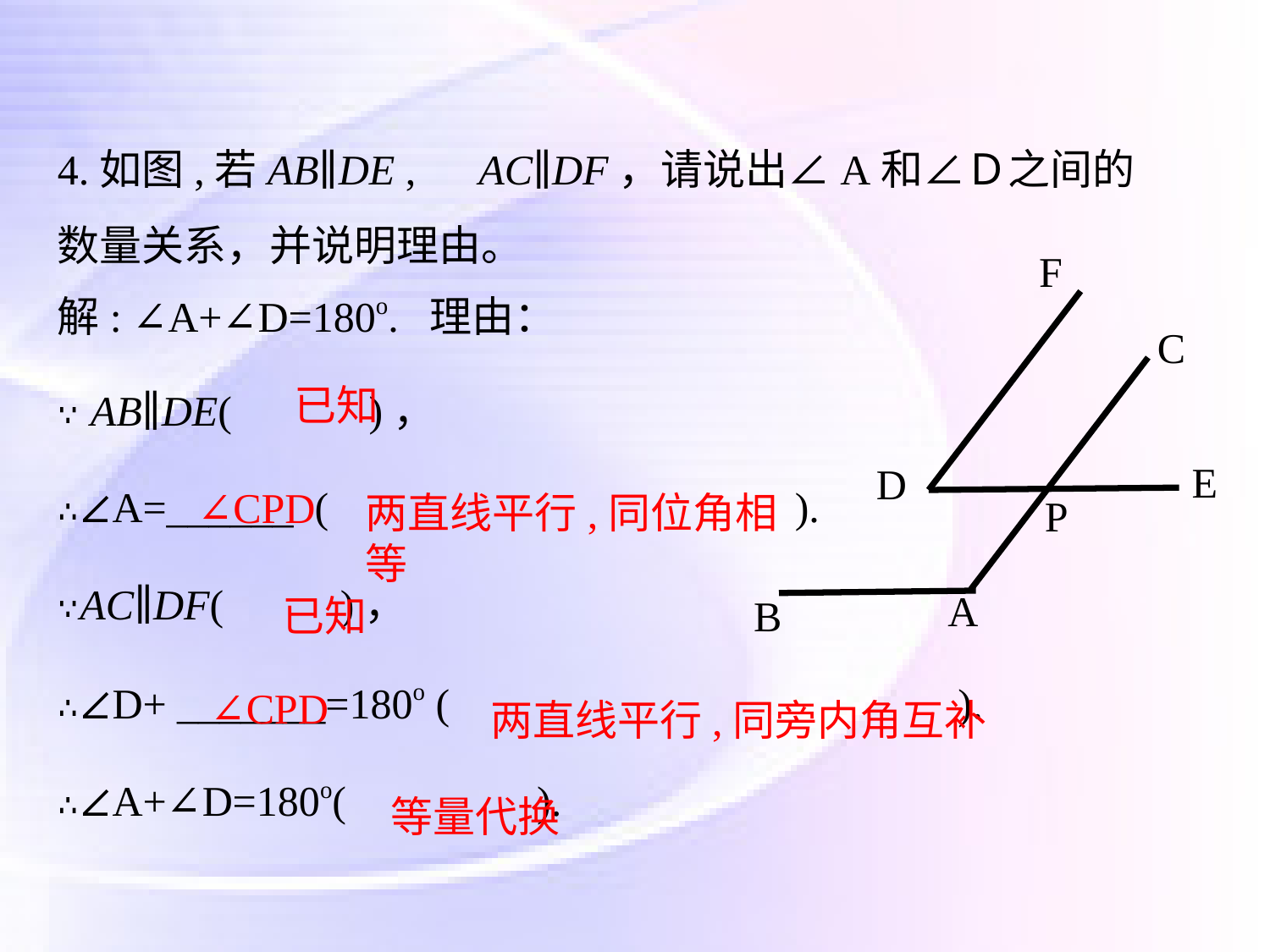

4.如图,若AB∥DE ,　AC∥DF，请说出∠A和∠Ｄ之间的数量关系，并说明理由。
F

C

E
D
P

A
B

解: ∠A+∠D=180o.  理由：
∵ AB∥DE(       　)，
∴∠A=______  (                                            ).
∵AC∥DF(           )，
∴∠D+ _______=180o (                                                ).
∴∠A+∠D=180o(                  ).
已知
∠CPD
两直线平行,同位角相等
已知
∠CPD
两直线平行,同旁内角互补
等量代换